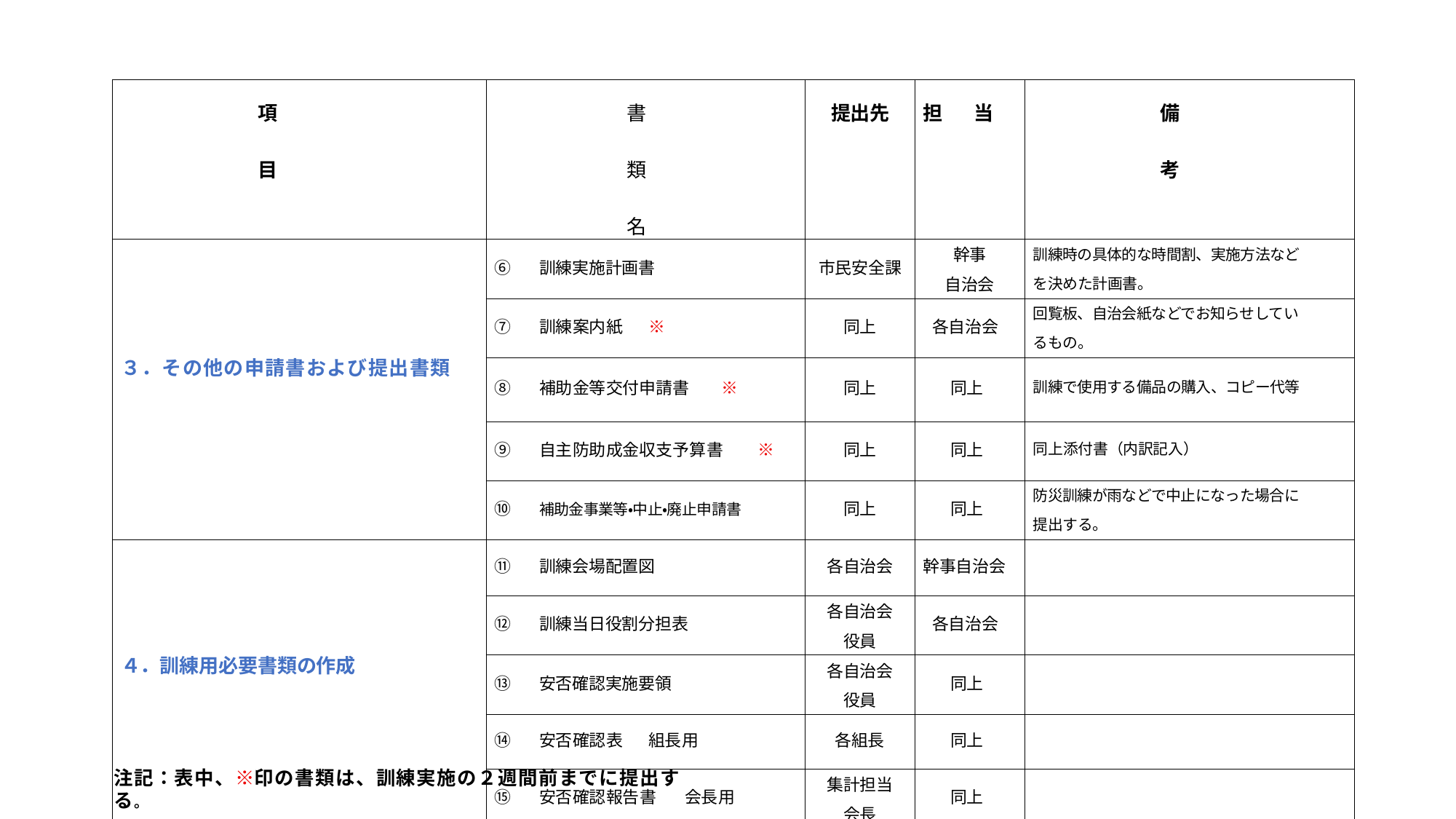

| 項 目 | 書 類 名 | 提出先 | 担 当 | 備 考 |
| --- | --- | --- | --- | --- |
| ３．その他の申請書および提出書類 | ⑥ 訓練実施計画書 | 市民安全課 | 幹事 自治会 | 訓練時の具体的な時間割、実施方法など を決めた計画書。 |
|  | ⑦ 訓練案内紙 ※ | 同上 | 各自治会 | 回覧板、自治会紙などでお知らせしてい るもの。 |
|  | ⑧ 補助金等交付申請書 ※ | 同上 | 同上 | 訓練で使用する備品の購入、コピー代等 |
|  | ⑨ 自主防助成金収支予算書 ※ | 同上 | 同上 | 同上添付書（内訳記入） |
|  | ⑩ 補助金事業等・中止・廃止申請書 | 同上 | 同上 | 防災訓練が雨などで中止になった場合に 提出する。 |
| ４．訓練用必要書類の作成 | ⑪ 訓練会場配置図 | 各自治会 | 幹事自治会 |  |
|  | ⑫ 訓練当日役割分担表 | 各自治会 役員 | 各自治会 |  |
|  | ⑬ 安否確認実施要領 | 各自治会 役員 | 同上 |  |
|  | ⑭ 安否確認表 組長用 | 各組長 | 同上 |  |
|  | ⑮ 安否確認報告書 会長用 | 集計担当 会長 | 同上 |  |
注記：表中、※印の書類は、訓練実施の２週間前までに提出する。